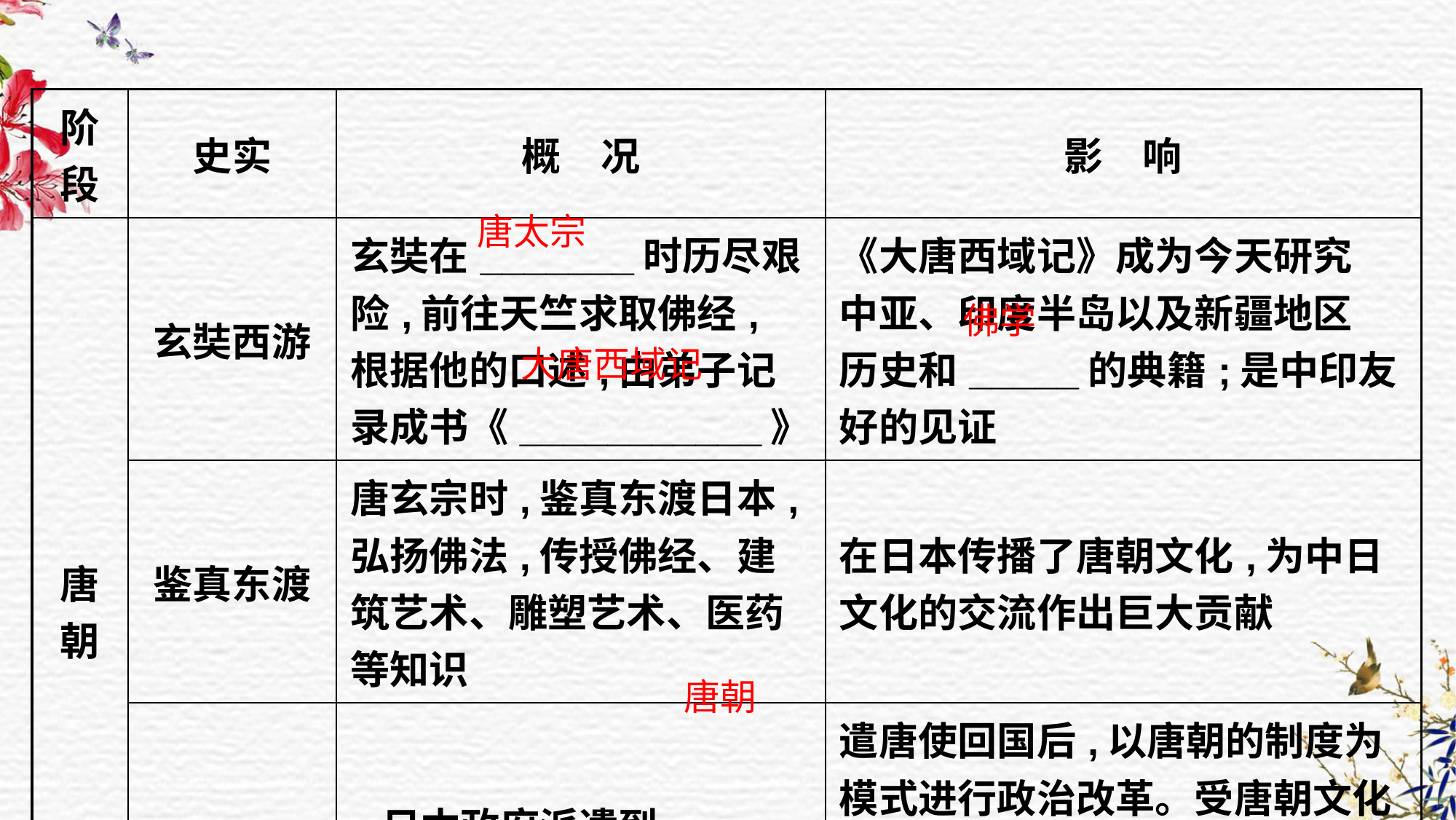

| 阶段 | 史实 | 概　况 | 影　响 |
| --- | --- | --- | --- |
| 唐朝 | 玄奘西游 | 玄奘在\_\_\_\_\_\_\_时历尽艰 险,前往天竺求取佛经, 根据他的口述,由弟子记 录成书《\_\_\_\_\_\_\_\_\_\_\_》 | 《大唐西域记》成为今天研究 中亚、印度半岛以及新疆地区 历史和\_\_\_\_\_的典籍;是中印友 好的见证 |
|  | 鉴真东渡 | 唐玄宗时,鉴真东渡日本,弘扬佛法,传授佛经、建筑艺术、雕塑艺术、医药等知识 | 在日本传播了唐朝文化,为中日文化的交流作出巨大贡献 |
|  | 遣唐使 | 日本政府派遣到\_\_\_\_\_ 进行交流的使团 | 遣唐使回国后,以唐朝的制度为模式进行政治改革。受唐朝文化影响很大,参照汉字创制日本文字,社会生活上至今还保留着唐朝人的某些风尚 |
唐太宗
佛学
大唐西域记
唐朝